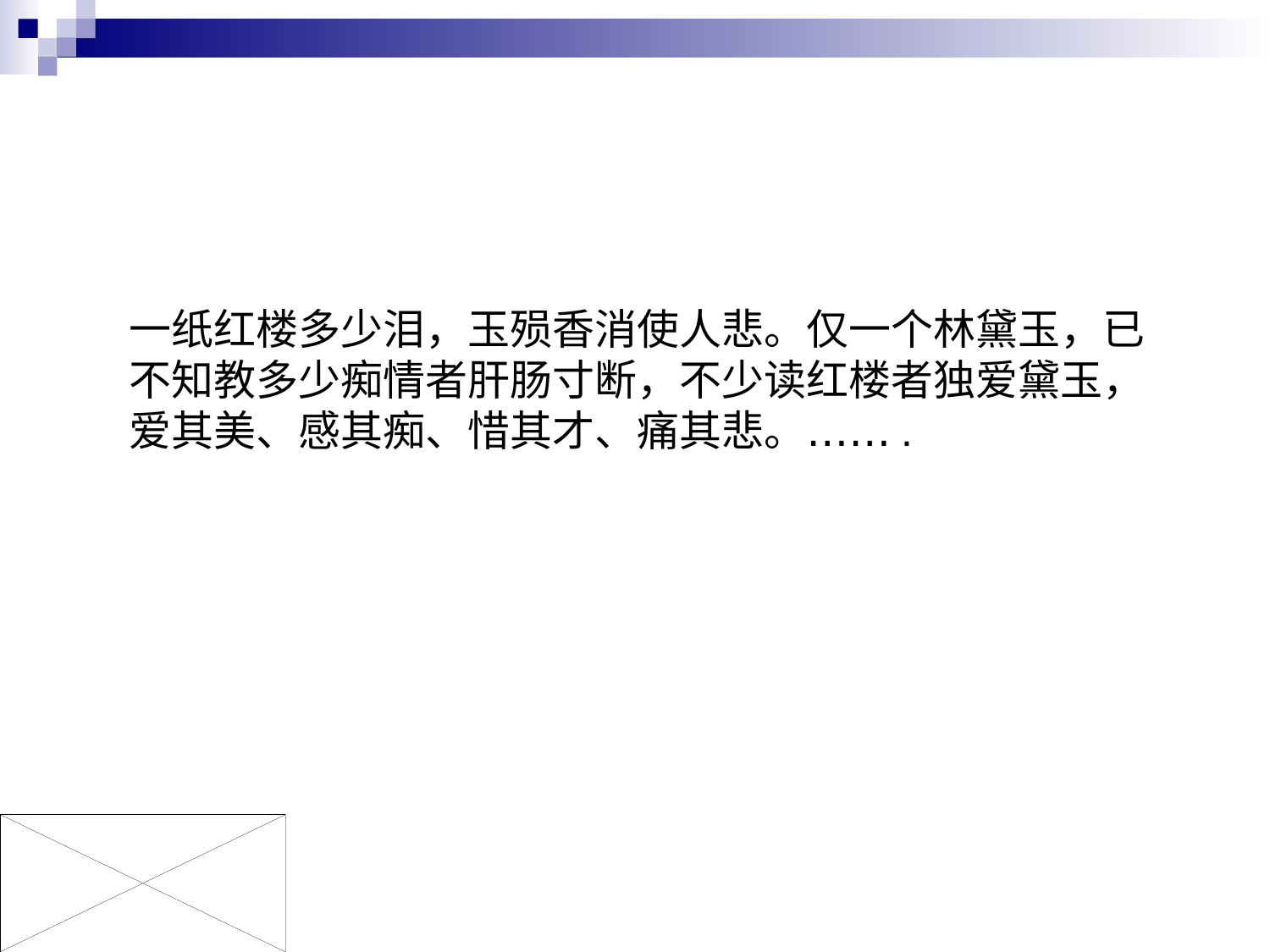

一纸红楼多少泪，玉殒香消使人悲。仅一个林黛玉，已不知教多少痴情者肝肠寸断，不少读红楼者独爱黛玉，爱其美、感其痴、惜其才、痛其悲。…….